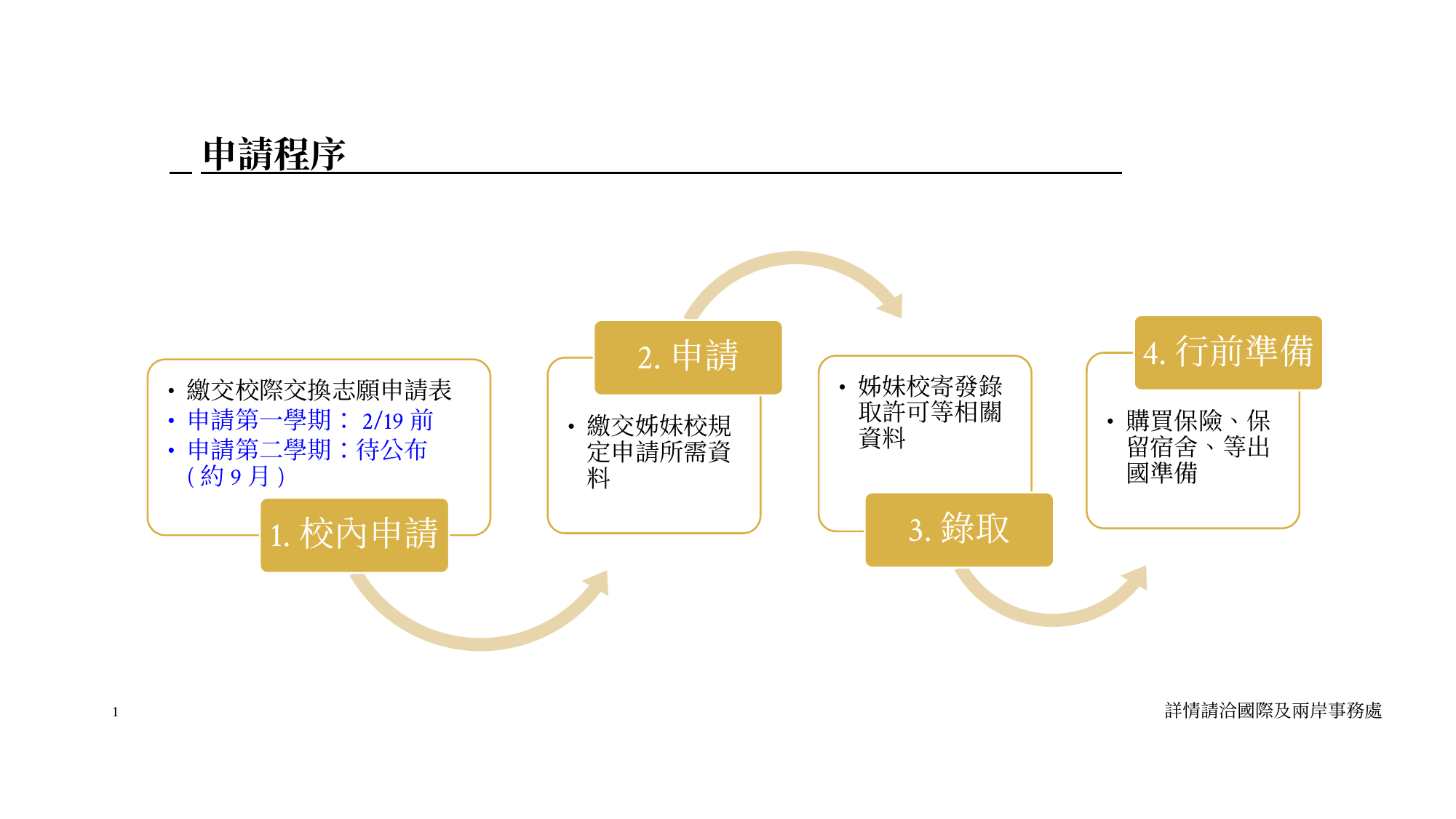

申請程序

4.行前準備

2.申請

姊妹校寄發錄取許可等相關資料
繳交校際交換志願申請表
申請第一學期：2/19前
申請第二學期：待公布(約9月)

購買保險、保留宿舍、等出國準備
繳交姊妹校規定申請所需資料

3.錄取

1.校內申請
1
詳情請洽國際及兩岸事務處